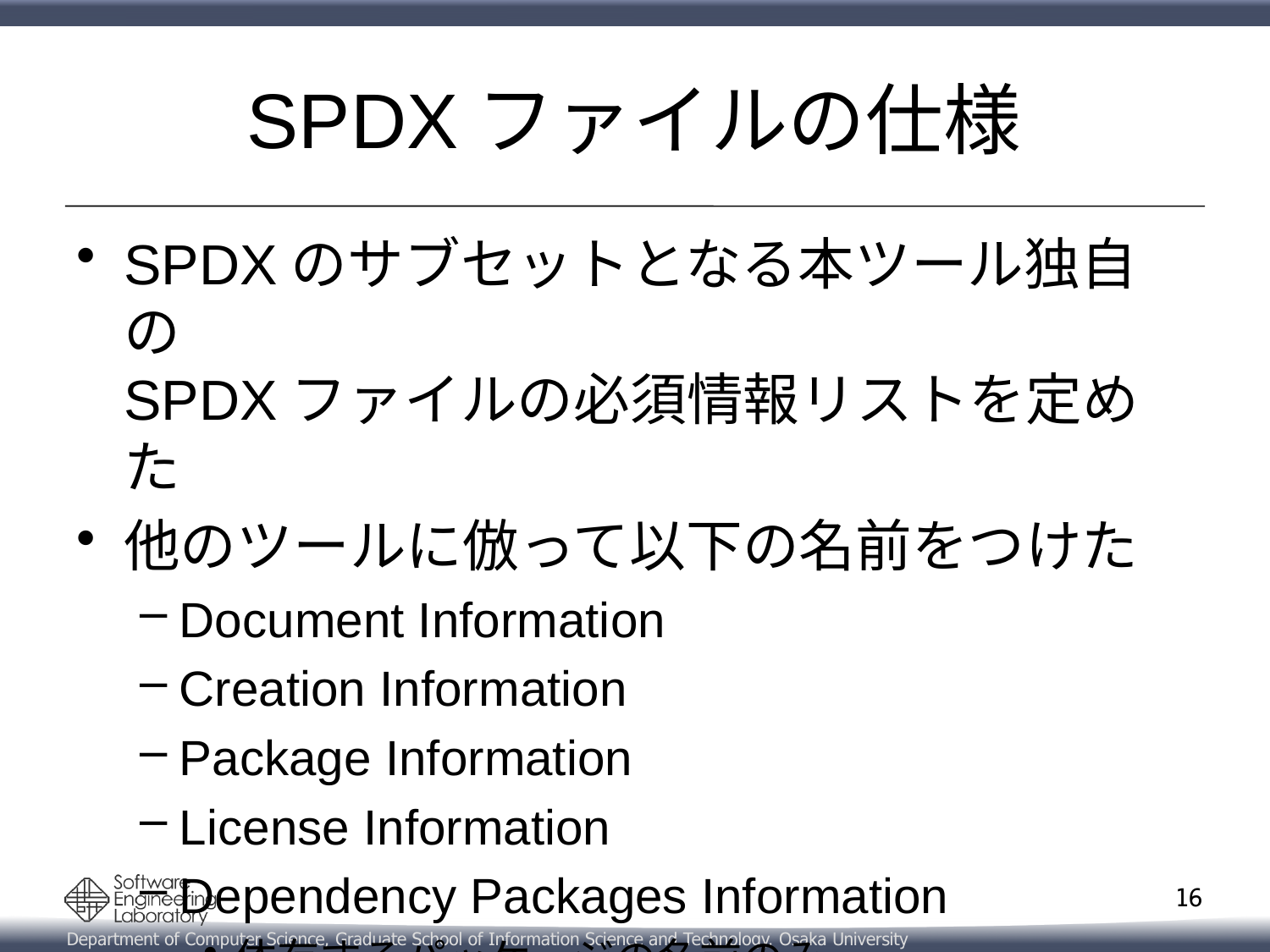

# SPDXファイルの仕様
SPDXのサブセットとなる本ツール独自の
SPDXファイルの必須情報リストを定めた
他のツールに倣って以下の名前をつけた
Document Information
Creation Information
Package Information
License Information
Dependency Packages Information
依存するパッケージの名前のみ

16